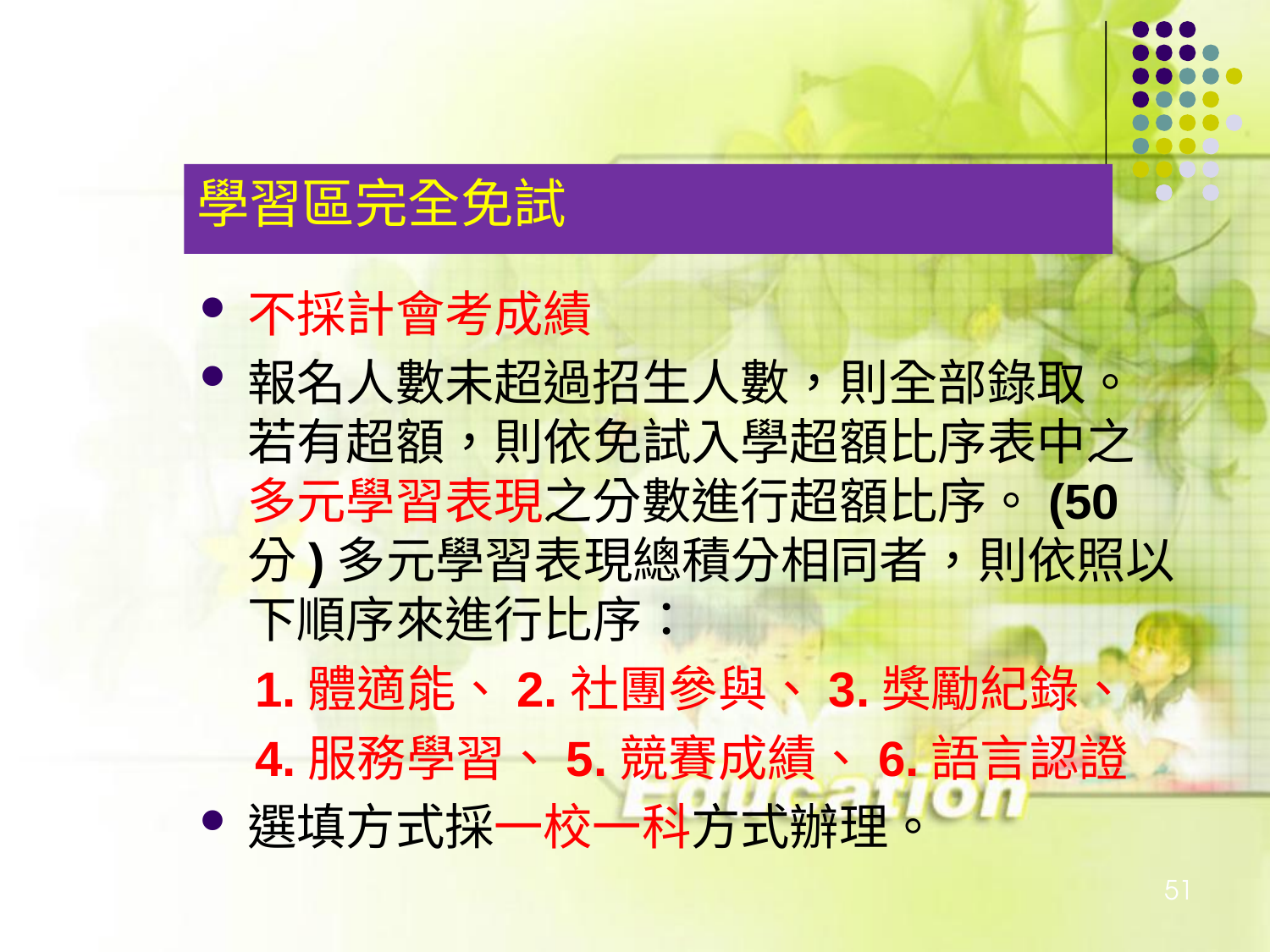

學習區完全免試
不採計會考成績
報名人數未超過招生人數，則全部錄取。若有超額，則依免試入學超額比序表中之多元學習表現之分數進行超額比序。(50分)多元學習表現總積分相同者，則依照以下順序來進行比序：
    1.體適能、2.社團參與、3.獎勵紀錄、
    4.服務學習、5.競賽成績、6.語言認證
選填方式採一校一科方式辦理。

51